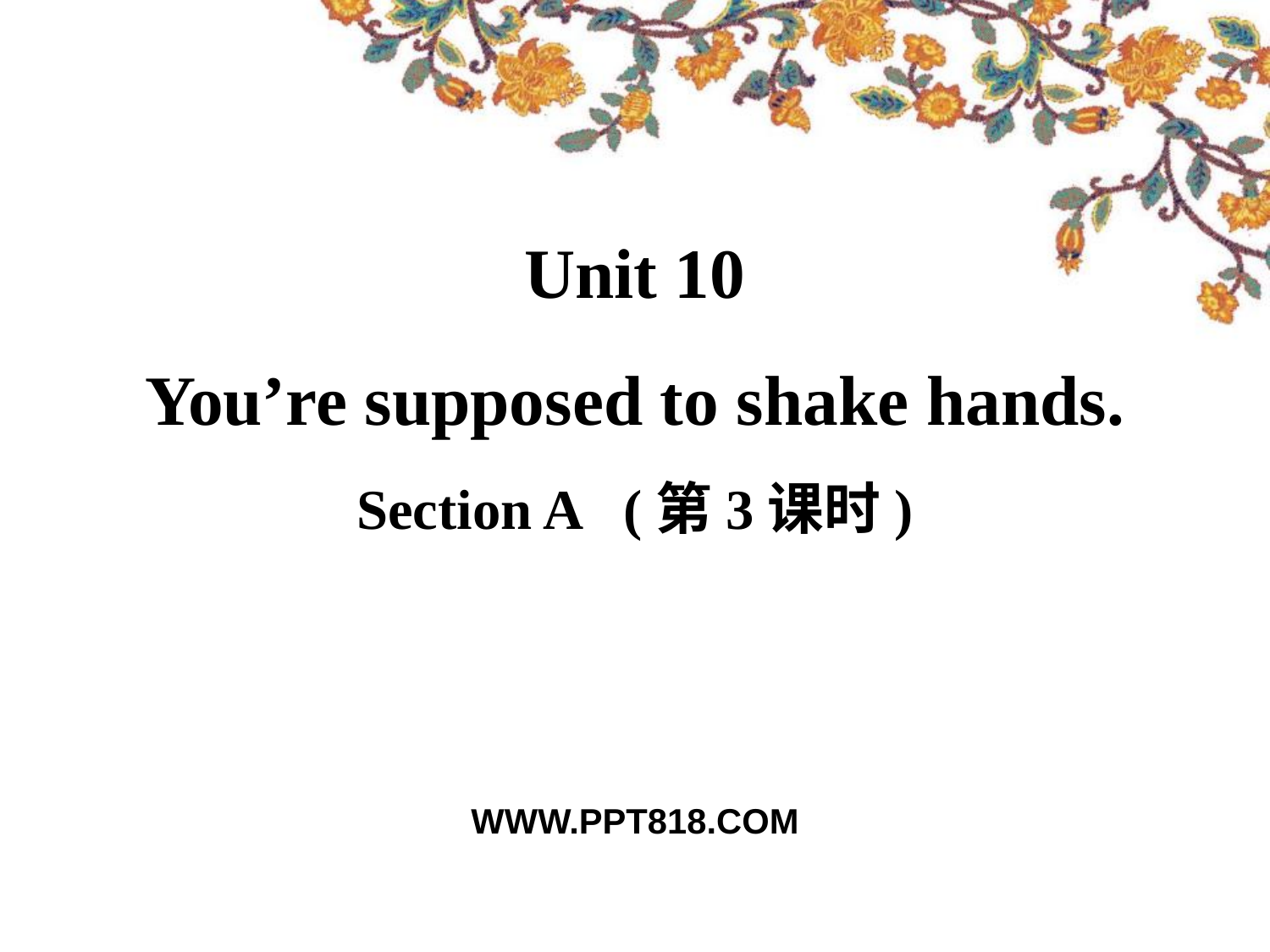

Unit 10
You’re supposed to shake hands.
Section A   (第3课时)
WWW.PPT818.COM